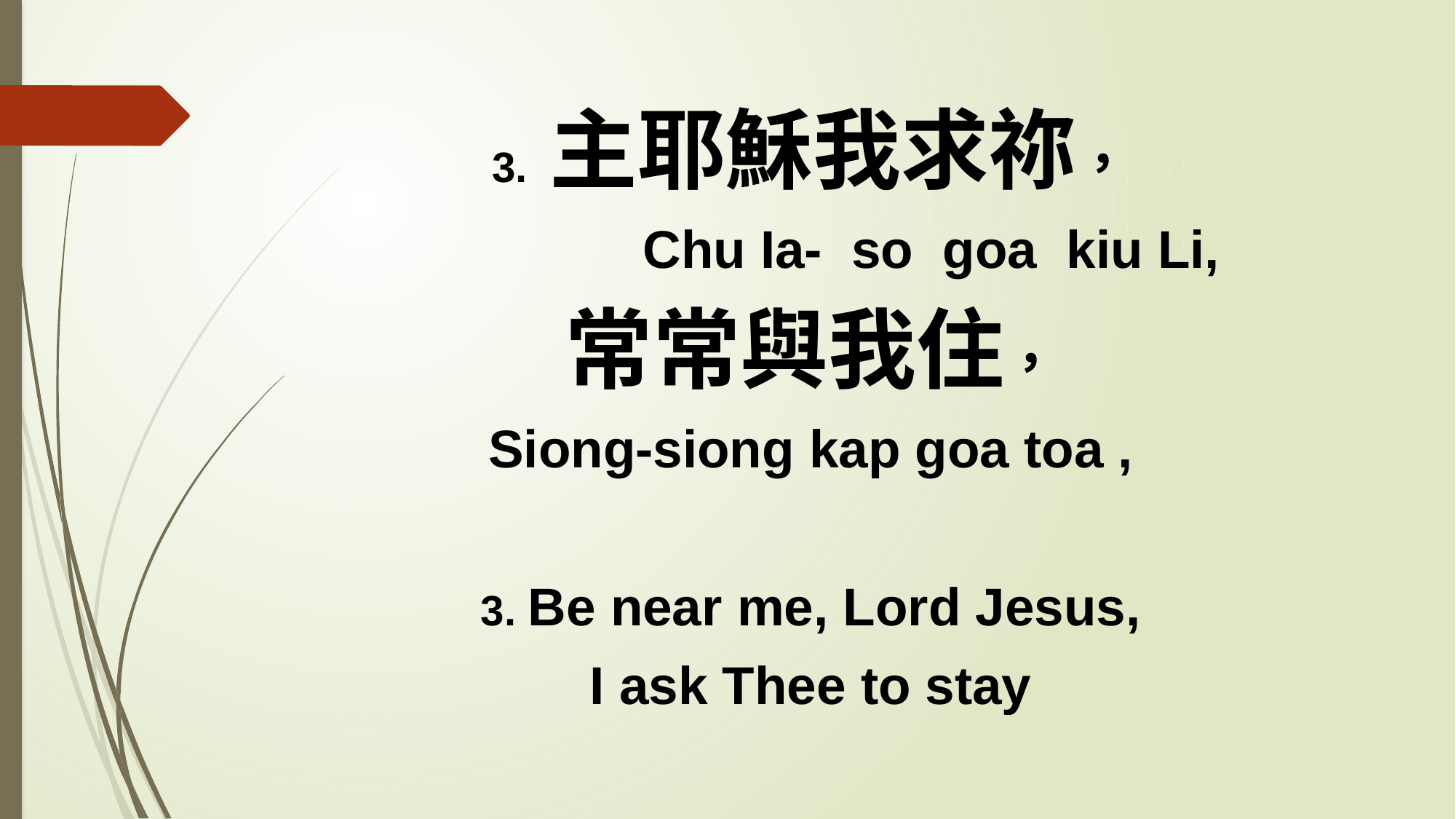

3. 主耶穌我求祢，
                          Chu Ia-  so  goa  kiu Li,
常常與我住，
Siong-siong kap goa toa ,

3. Be near me, Lord Jesus,
I ask Thee to stay